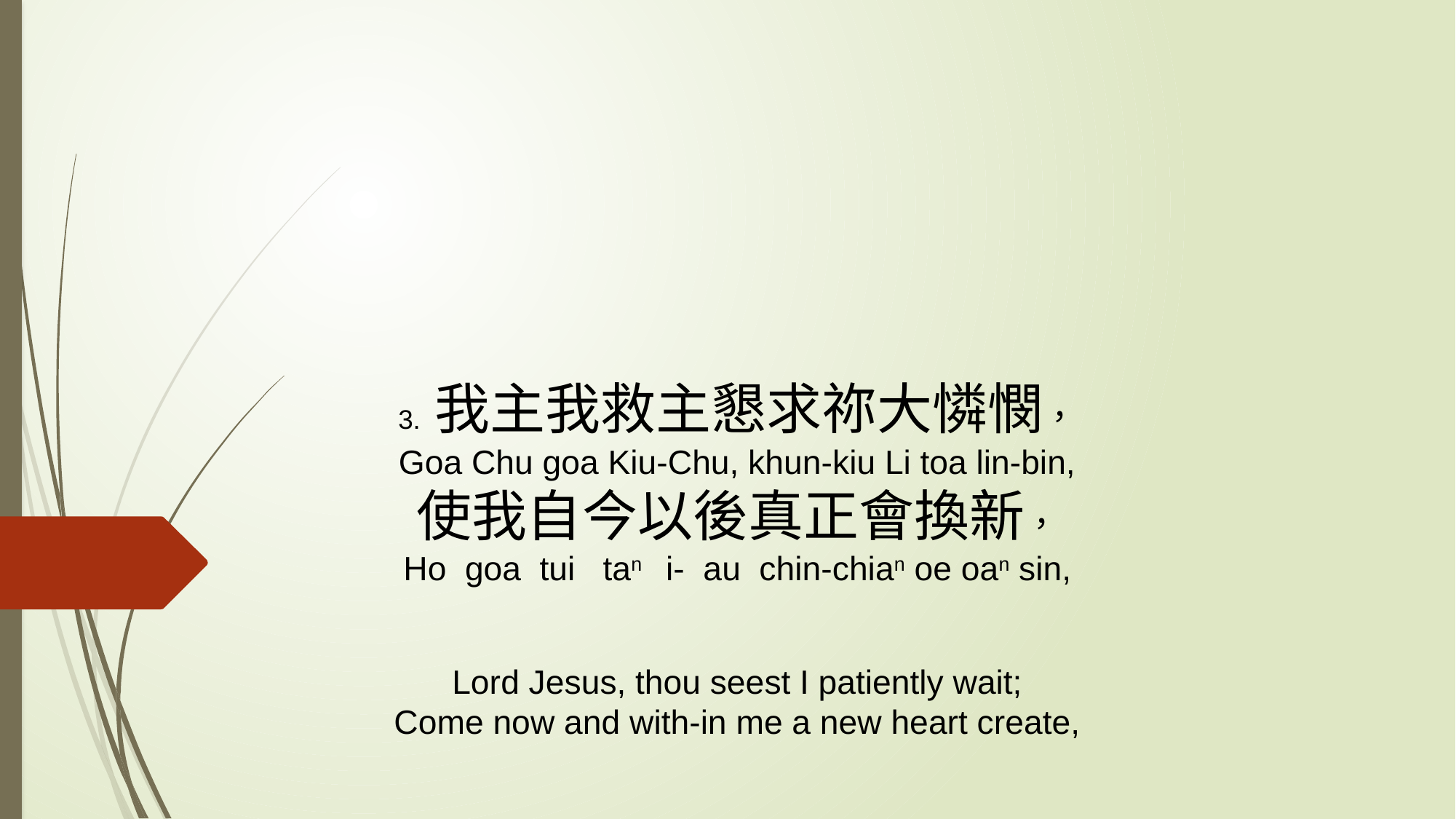

# 3. 我主我救主懇求祢大憐憫， Goa Chu goa Kiu-Chu, khun-kiu Li toa lin-bin, 使我自今以後真正會換新， Ho  goa  tui   tan   i-  au  chin-chian oe oan sin, Lord Jesus, thou seest I patiently wait; Come now and with-in me a new heart create,